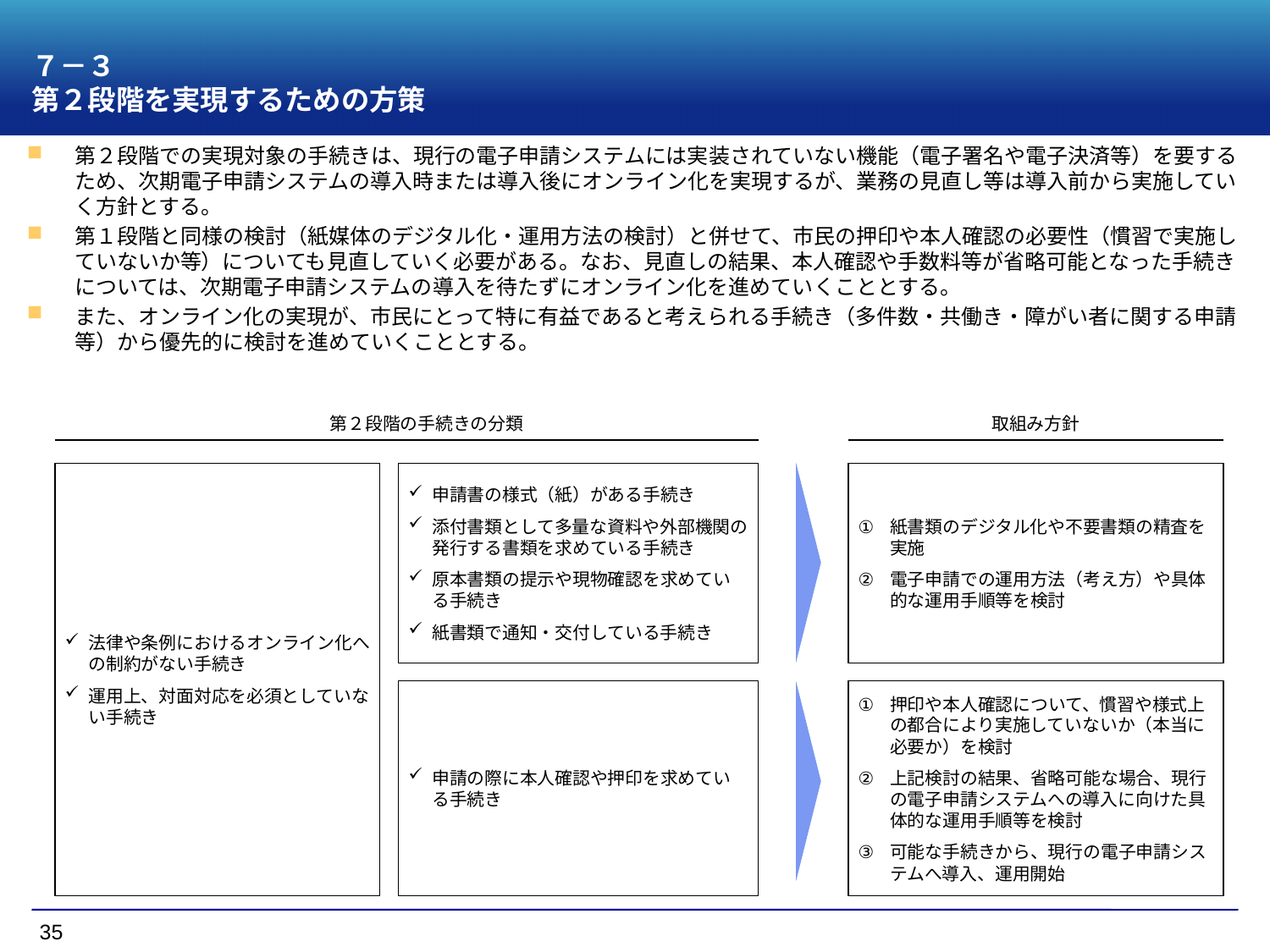

７－３
第２段階を実現するための方策
第２段階での実現対象の手続きは、現行の電子申請システムには実装されていない機能（電子署名や電子決済等）を要するため、次期電子申請システムの導入時または導入後にオンライン化を実現するが、業務の見直し等は導入前から実施していく方針とする。
第１段階と同様の検討（紙媒体のデジタル化・運用方法の検討）と併せて、市民の押印や本人確認の必要性（慣習で実施していないか等）についても見直していく必要がある。なお、見直しの結果、本人確認や手数料等が省略可能となった手続きについては、次期電子申請システムの導入を待たずにオンライン化を進めていくこととする。
また、オンライン化の実現が、市民にとって特に有益であると考えられる手続き（多件数・共働き・障がい者に関する申請等）から優先的に検討を進めていくこととする。

第２段階の手続きの分類
取組み方針
法律や条例におけるオンライン化への制約がない手続き
運用上、対面対応を必須としていない手続き
申請書の様式（紙）がある手続き
添付書類として多量な資料や外部機関の発行する書類を求めている手続き
原本書類の提示や現物確認を求めている手続き
紙書類で通知・交付している手続き
紙書類のデジタル化や不要書類の精査を実施
電子申請での運用方法（考え方）や具体的な運用手順等を検討

申請の際に本人確認や押印を求めている手続き
押印や本人確認について、慣習や様式上の都合により実施していないか（本当に必要か）を検討
上記検討の結果、省略可能な場合、現行の電子申請システムへの導入に向けた具体的な運用手順等を検討
可能な手続きから、現行の電子申請システムへ導入、運用開始